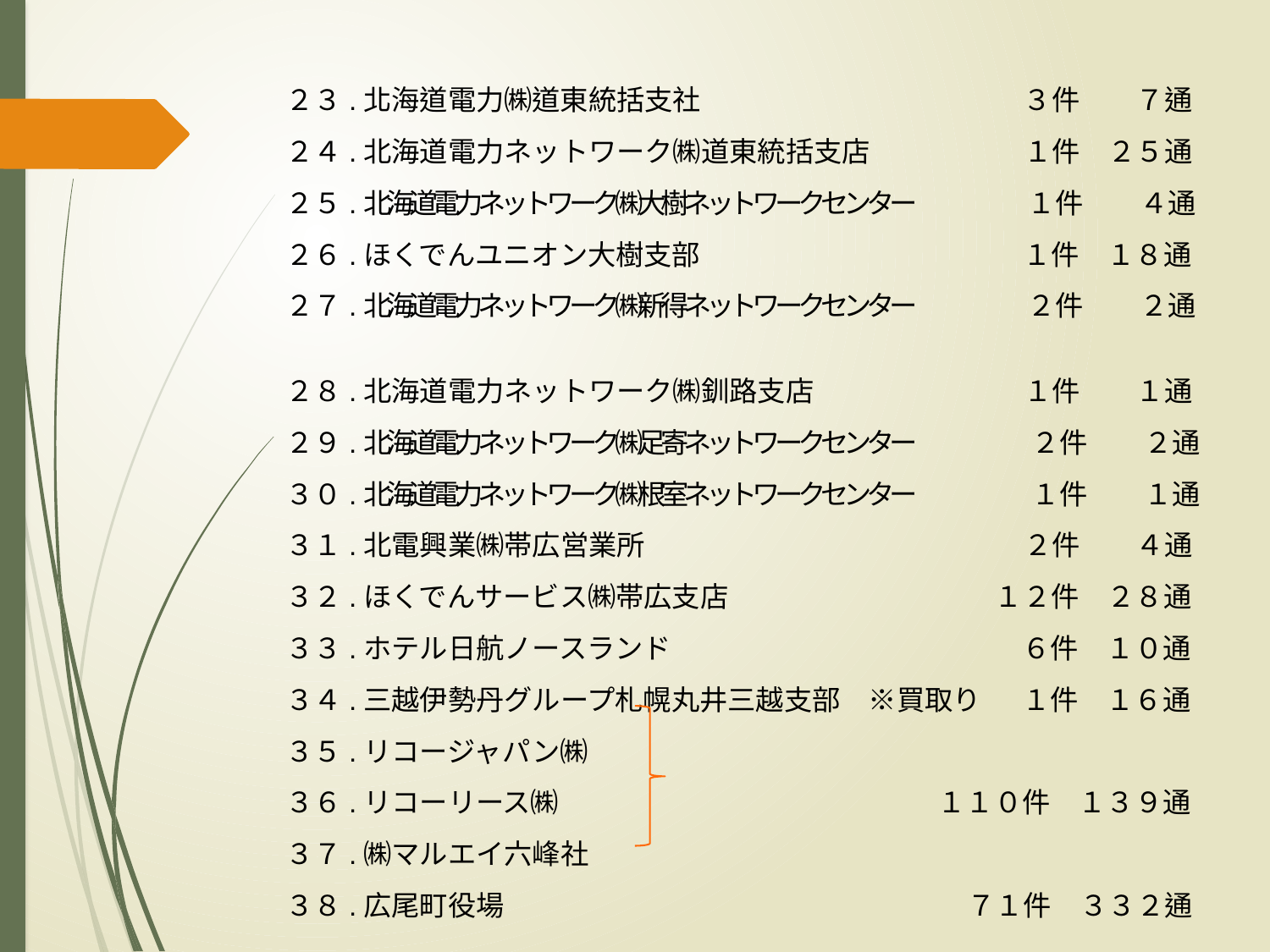

２３.北海道電力㈱道東統括支社　　　　　　　　　　　  ３件　　７通
　２４.北海道電力ネットワーク㈱道東統括支店　　　　 　 １件　２５通
　２５.北海道電力ネットワーク㈱大樹ネットワークセンター　　　　　 １件　　４通
　２６.ほくでんユニオン大樹支部　　　　　　　　　　　  １件　１８通
　２７.北海道電力ネットワーク㈱新得ネットワークセンター　　　　　 ２件　　２通
　２８.北海道電力ネットワーク㈱釧路支店　　　　　　　  １件　　１通
　２９.北海道電力ネットワーク㈱足寄ネットワークセンター　　　　　２件　　２通
　３０.北海道電力ネットワーク㈱根室ネットワークセンター　　　　　１件　　１通
　３１.北電興業㈱帯広営業所　　　　　　　　　　　　　  ２件　　４通
　３２.ほくでんサービス㈱帯広支店　　　　　　　　　  １２件　２８通
　３３.ホテル日航ノースランド　　　　　　　　　　　　  ６件　１０通
　３４.三越伊勢丹グループ札幌丸井三越支部　※買取り　  １件　１６通
　３５.リコージャパン㈱
　３６.リコーリース㈱　　　　　　　　　　　　　  １１０件　１３９通
　３７.㈱マルエイ六峰社
　３８.広尾町役場　　　　　　　　　　　　　　　　  ７１件　３３２通